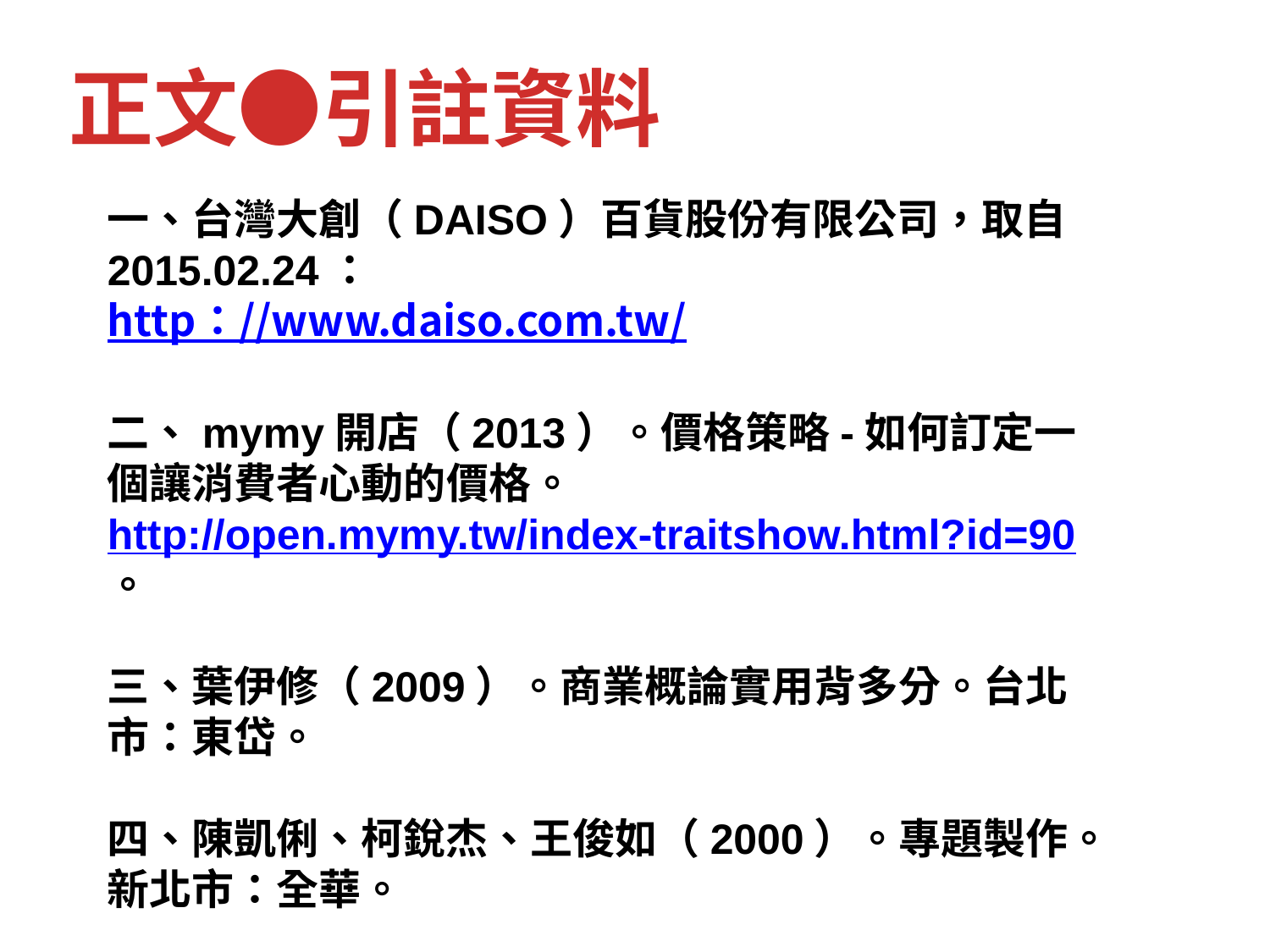

# 正文●引註資料
一、台灣大創（DAISO）百貨股份有限公司，取自2015.02.24：
http：//www.daiso.com.tw/

二、mymy開店（2013）。價格策略-如何訂定一個讓消費者心動的價格。http://open.mymy.tw/index-traitshow.html?id=90。

三、葉伊修（2009）。商業概論實用背多分。台北市：東岱。

四、陳凱俐、柯銳杰、王俊如（2000）。專題製作。新北市：全華。